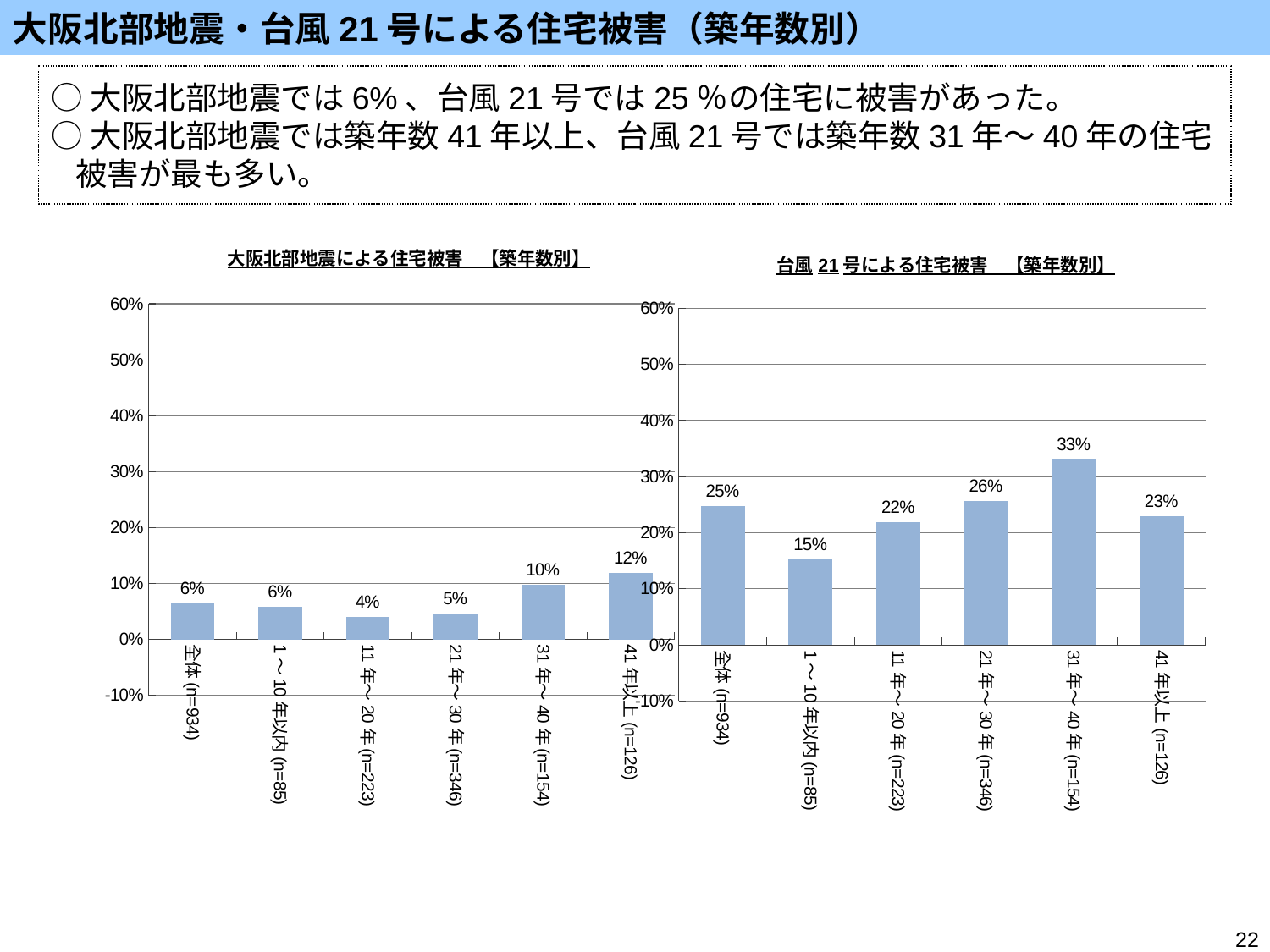

大阪北部地震・台風21号による住宅被害（築年数別）
○大阪北部地震では6%、台風21号では25％の住宅に被害があった。
○大阪北部地震では築年数41年以上、台風21号では築年数31年～40年の住宅被害が最も多い。

### Chart: 大阪北部地震による住宅被害　【築年数別】

| Category | 住宅被害あり |
|---|---|
| 全体(n=934) | 0.06423982869379015 |
| 1～10年以内(n=85) | 0.058823529411764705 |
| 11年～20年(n=223) | 0.04035874439461883 |
| 21年～30年(n=346) | 0.046242774566473986 |
| 31年～40年(n=154) | 0.09740259740259741 |
| 41年以上(n=126) | 0.11904761904761904 |

### Chart: 台風21号による住宅被害　【築年数別】

| Category | 住宅被害あり |
|---|---|
| 全体(n=934) | 0.24732334047109208 |
| 1～10年以内(n=85) | 0.15294117647058825 |
| 11年～20年(n=223) | 0.21973094170403587 |
| 21年～30年(n=346) | 0.25722543352601157 |
| 31年～40年(n=154) | 0.33116883116883117 |
| 41年以上(n=126) | 0.23015873015873015 |
22